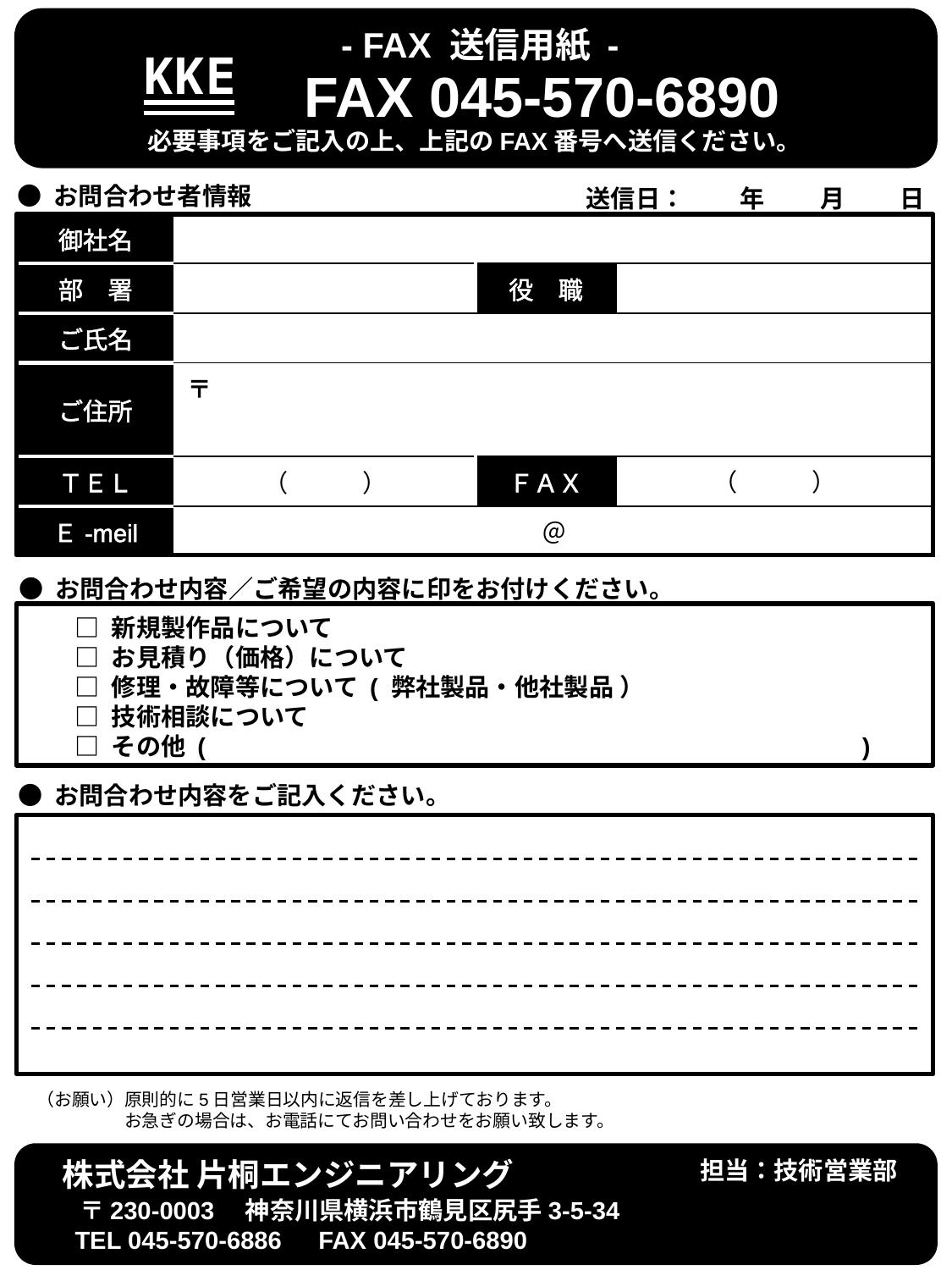

- FAX 送信用紙 -
KKE
FAX 045-570-6890
必要事項をご記入の上、上記のFAX番号へ送信ください。
● お問合わせ者情報
送信日：　　 年　　 月 　　日
| 御社名 |  |  |  |
| --- | --- | --- | --- |
| 部　署 |  | 役　職 |  |
| ご氏名 |  |  |  |
| ご住所 | 〒 |  |  |
| ＴＥＬ | （　　　） | ＦＡＸ | （　　　） |
| Ｅ-meil | ＠ |  |  |

● お問合わせ内容／ご希望の内容に印をお付けください。

□ 新規製作品について
□ お見積り（価格）について
□ 修理・故障等について ( 弊社製品・他社製品 ）
□ 技術相談について
□ その他 (                                                                         　　　　　  )
● お問合わせ内容をご記入ください。

（お願い）原則的に5日営業日以内に返信を差し上げております。
　　　　　お急ぎの場合は、お電話にてお問い合わせをお願い致します。

株式会社 片桐エンジニアリング
担当：技術営業部
 〒230-0003　神奈川県横浜市鶴見区尻手3-5-34
 TEL 045-570-6886　FAX 045-570-6890